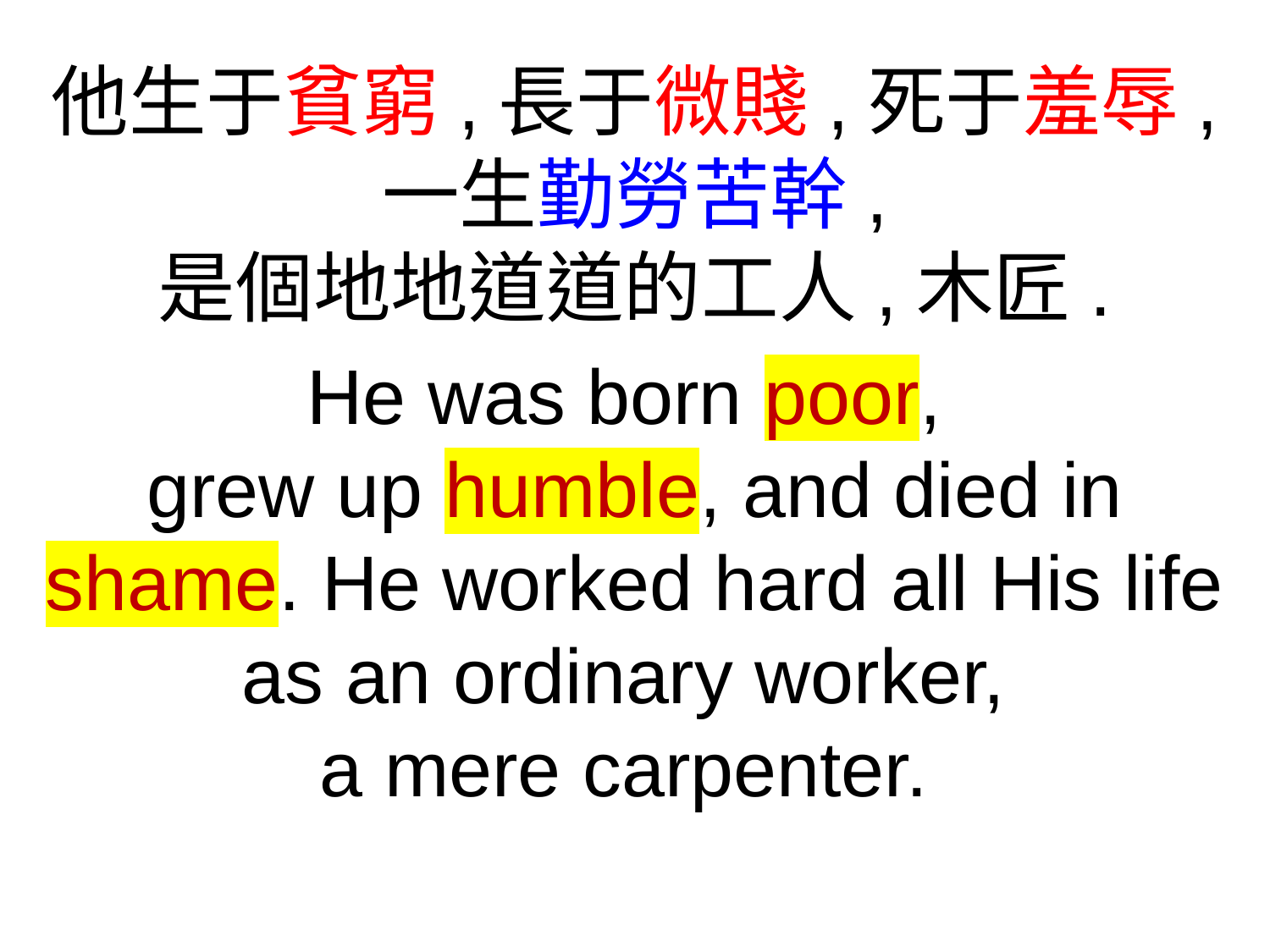

他生于貧窮,長于微賤,死于羞辱,
一生勤勞苦幹,
是個地地道道的工人,木匠.
He was born poor,
grew up humble, and died in shame. He worked hard all His life as an ordinary worker,
a mere carpenter.